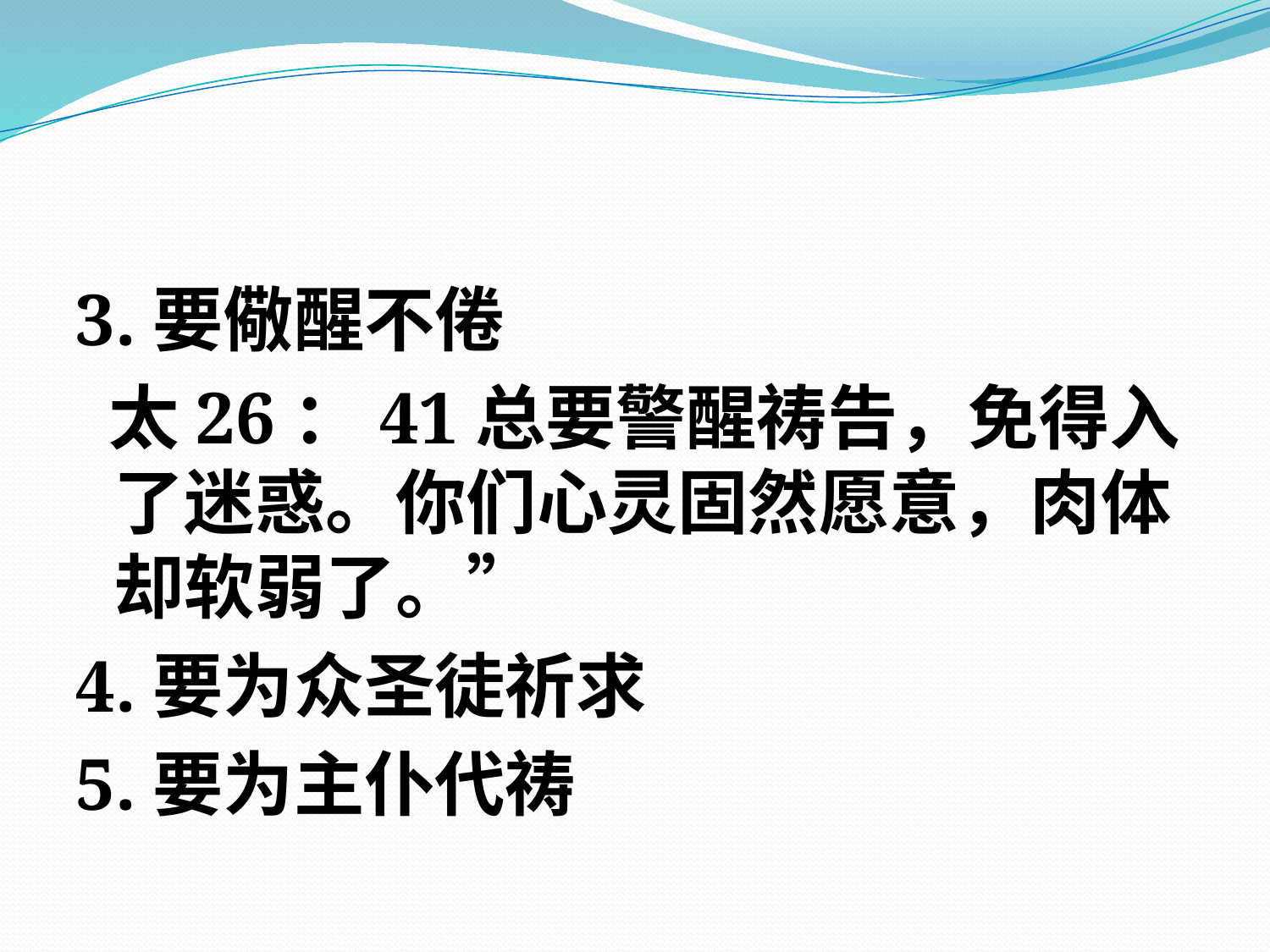

#
3.要儆醒不倦
 太26：41总要警醒祷告，免得入了迷惑。你们心灵固然愿意，肉体却软弱了。”
4.要为众圣徒祈求
5.要为主仆代祷